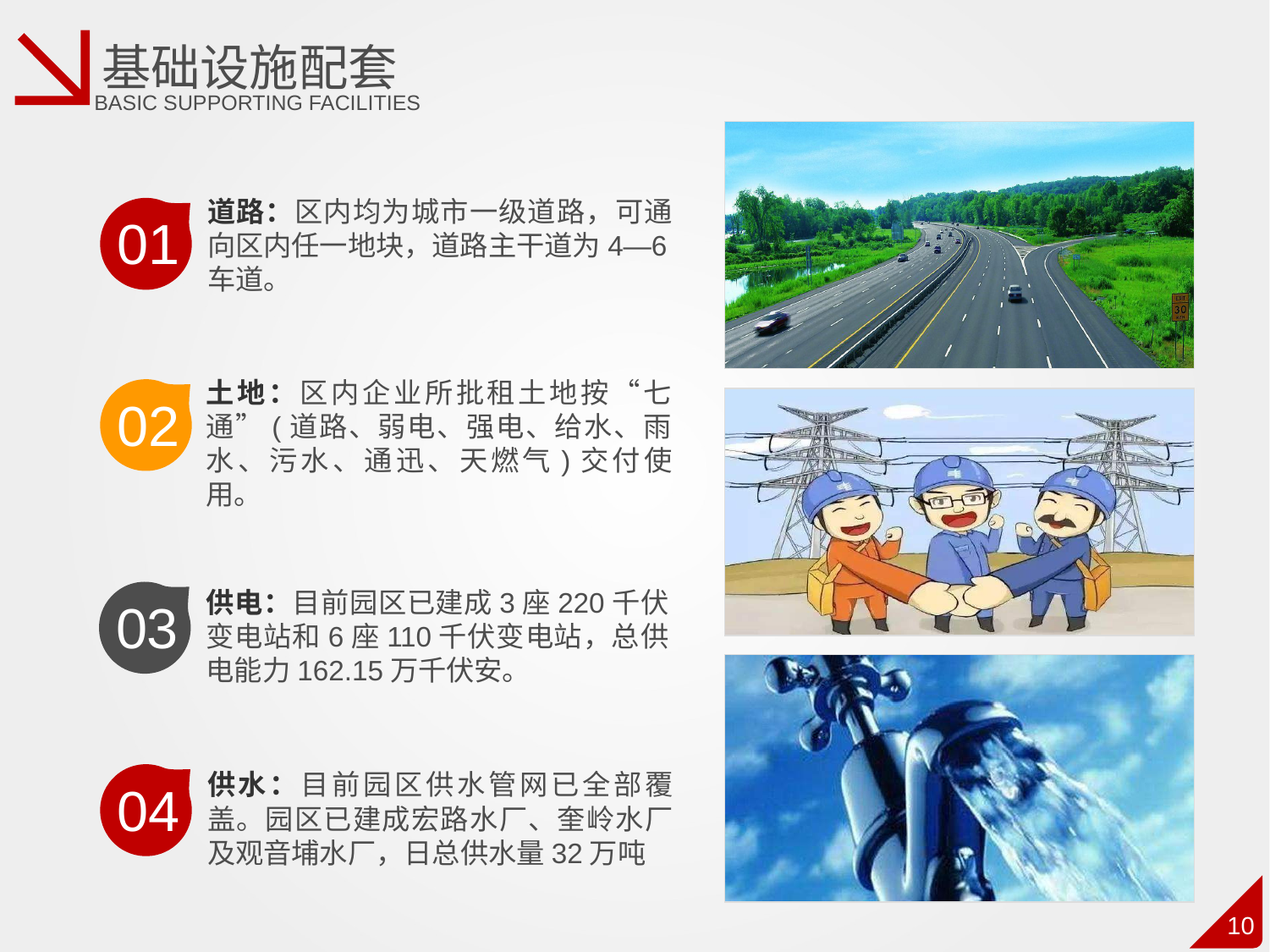

基础设施配套
Basic supporting facilities

道路：区内均为城市一级道路，可通向区内任一地块，道路主干道为4—6车道。

01
土地：区内企业所批租土地按“七通”(道路、弱电、强电、给水、雨水、污水、通迅、天燃气)交付使用。

02

03
供电：目前园区已建成3座220千伏变电站和6座110千伏变电站，总供电能力162.15万千伏安。

04
供水：目前园区供水管网已全部覆盖。园区已建成宏路水厂、奎岭水厂及观音埔水厂，日总供水量32万吨